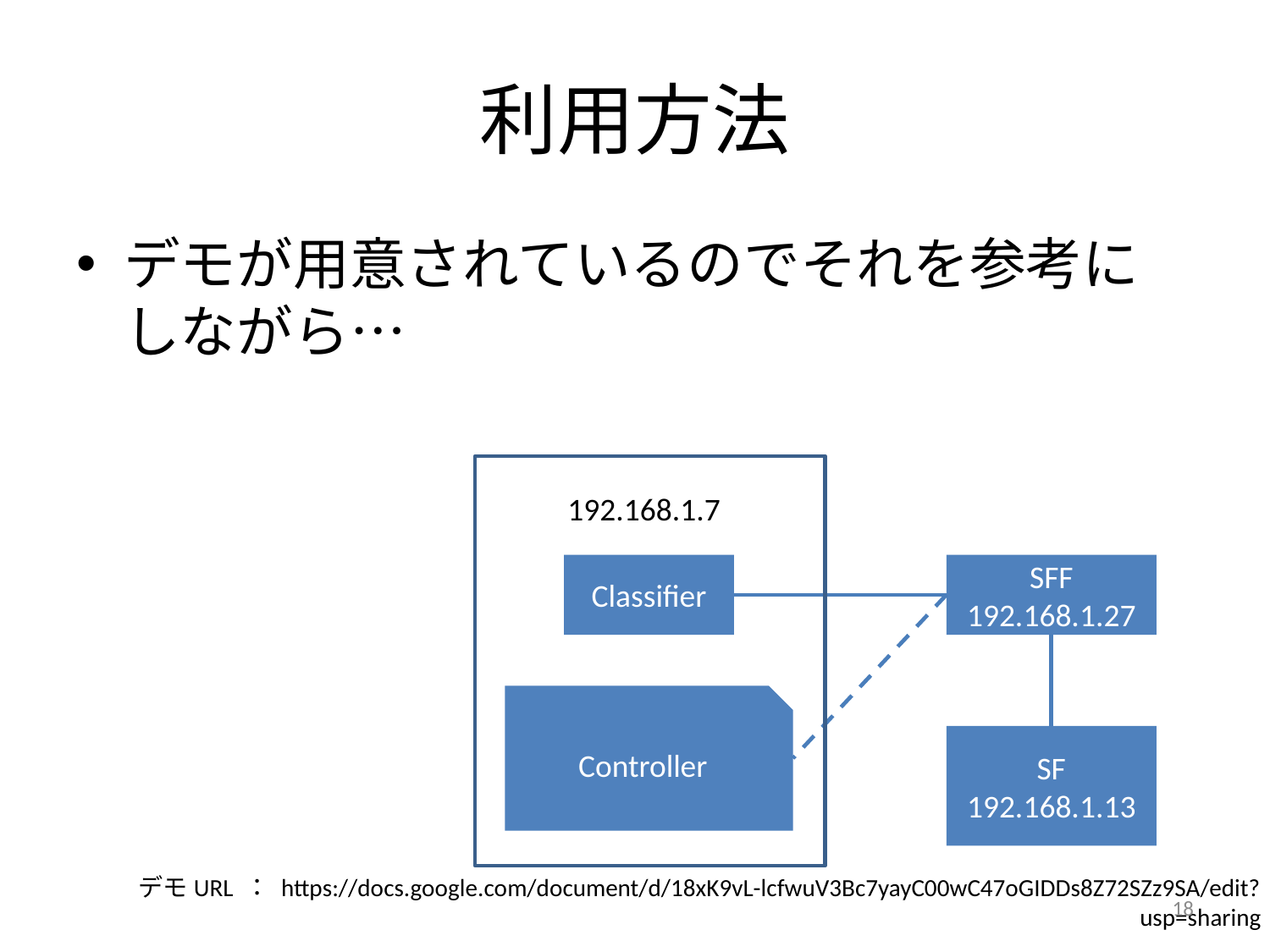

# 利用方法
デモが用意されているのでそれを参考にしながら…

192.168.1.7
Classifier
SFF
192.168.1.27
Controller
SF
192.168.1.13
デモURL ： https://docs.google.com/document/d/18xK9vL-lcfwuV3Bc7yayC00wC47oGIDDs8Z72SZz9SA/edit?usp=sharing
18